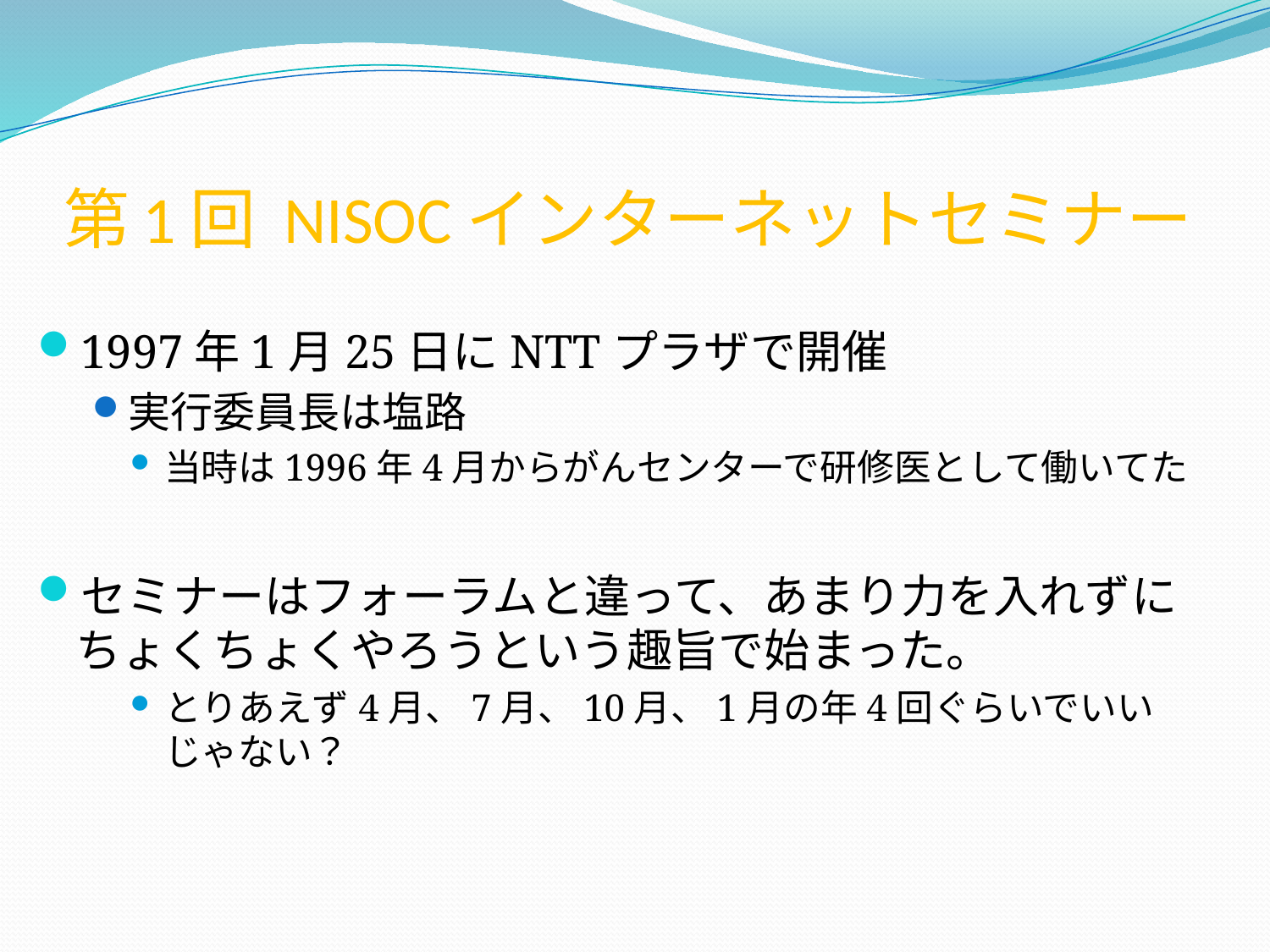

# 第1回 NISOCインターネットセミナー
1997年1月25日にNTTプラザで開催
実行委員長は塩路
当時は1996年4月からがんセンターで研修医として働いてた

セミナーはフォーラムと違って、あまり力を入れずにちょくちょくやろうという趣旨で始まった。
とりあえず4月、7月、10月、1月の年4回ぐらいでいいじゃない？